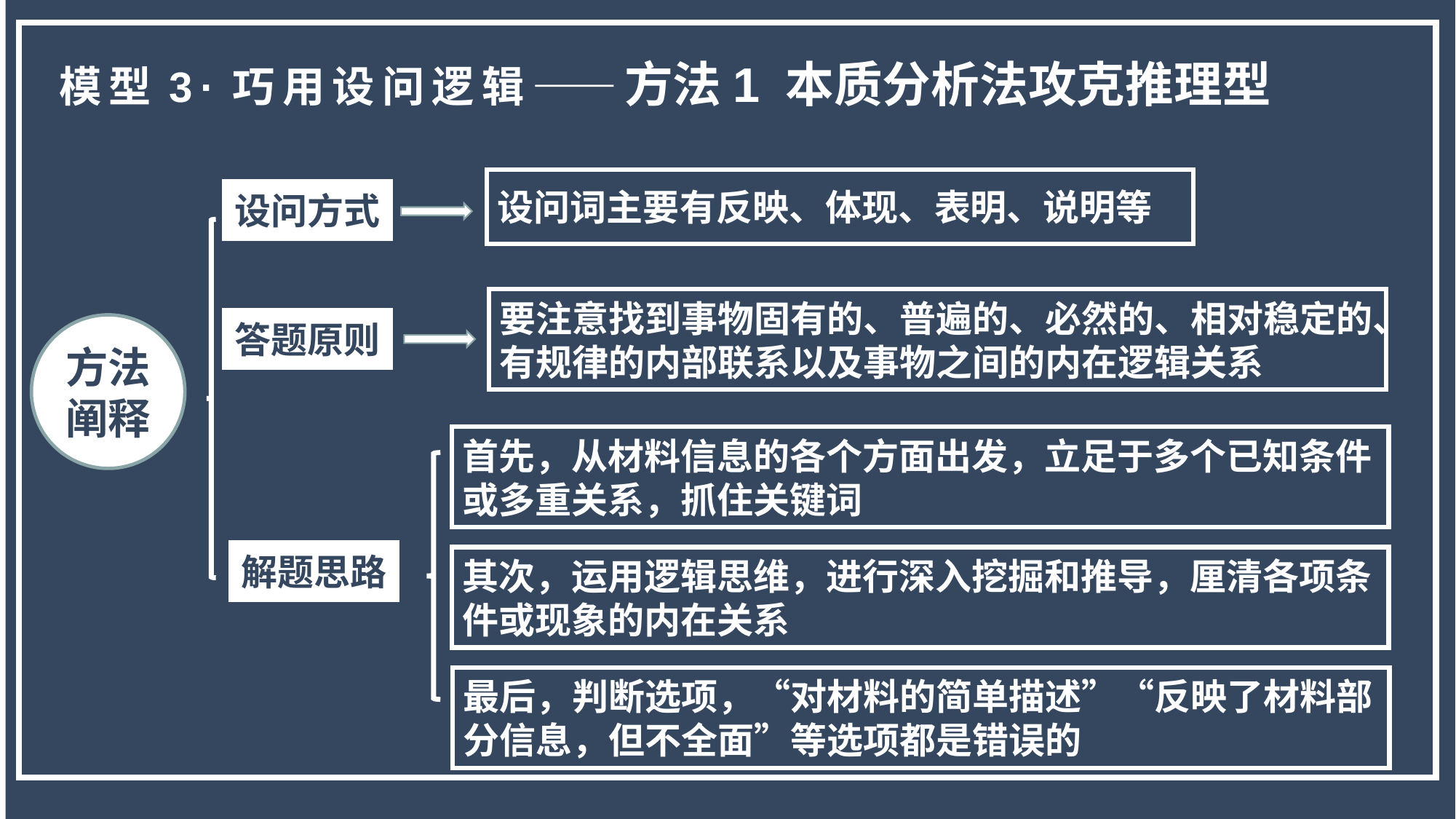

模型3·巧用设问逻辑——方法1 本质分析法攻克推理型
设问词主要有反映、体现、表明、说明等
设问方式

要注意找到事物固有的、普遍的、必然的、相对稳定的、有规律的内部联系以及事物之间的内在逻辑关系
答题原则
方法阐释

首先，从材料信息的各个方面出发，立足于多个已知条件或多重关系，抓住关键词

解题思路
其次，运用逻辑思维，进行深入挖掘和推导，厘清各项条件或现象的内在关系
最后，判断选项，“对材料的简单描述”“反映了材料部分信息，但不全面”等选项都是错误的